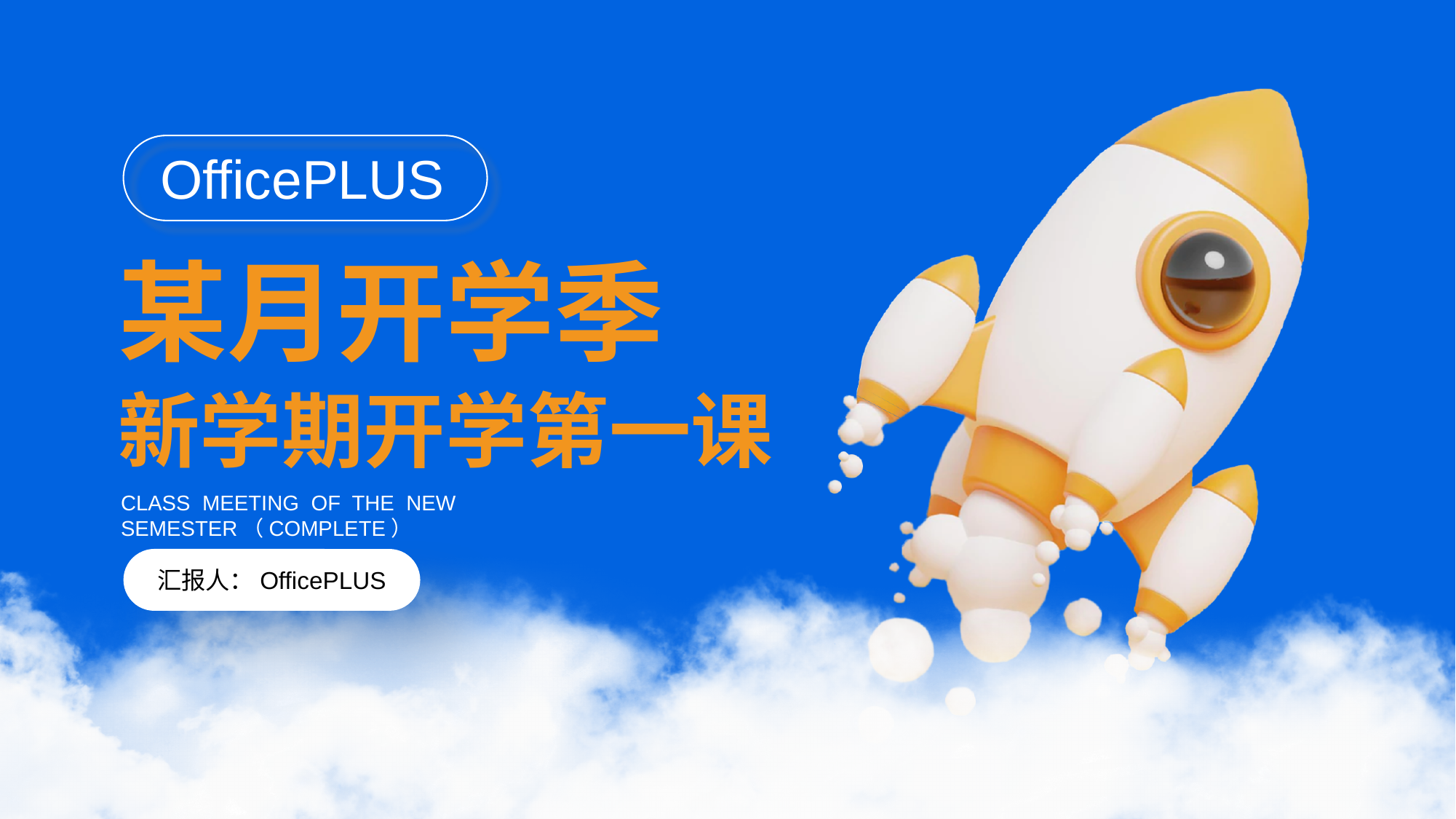

OfficePLUS
某月开学季
新学期开学第一课
CLASS  MEETING  OF  THE  NEW   SEMESTER（COMPLETE）
汇报人：OfficePLUS